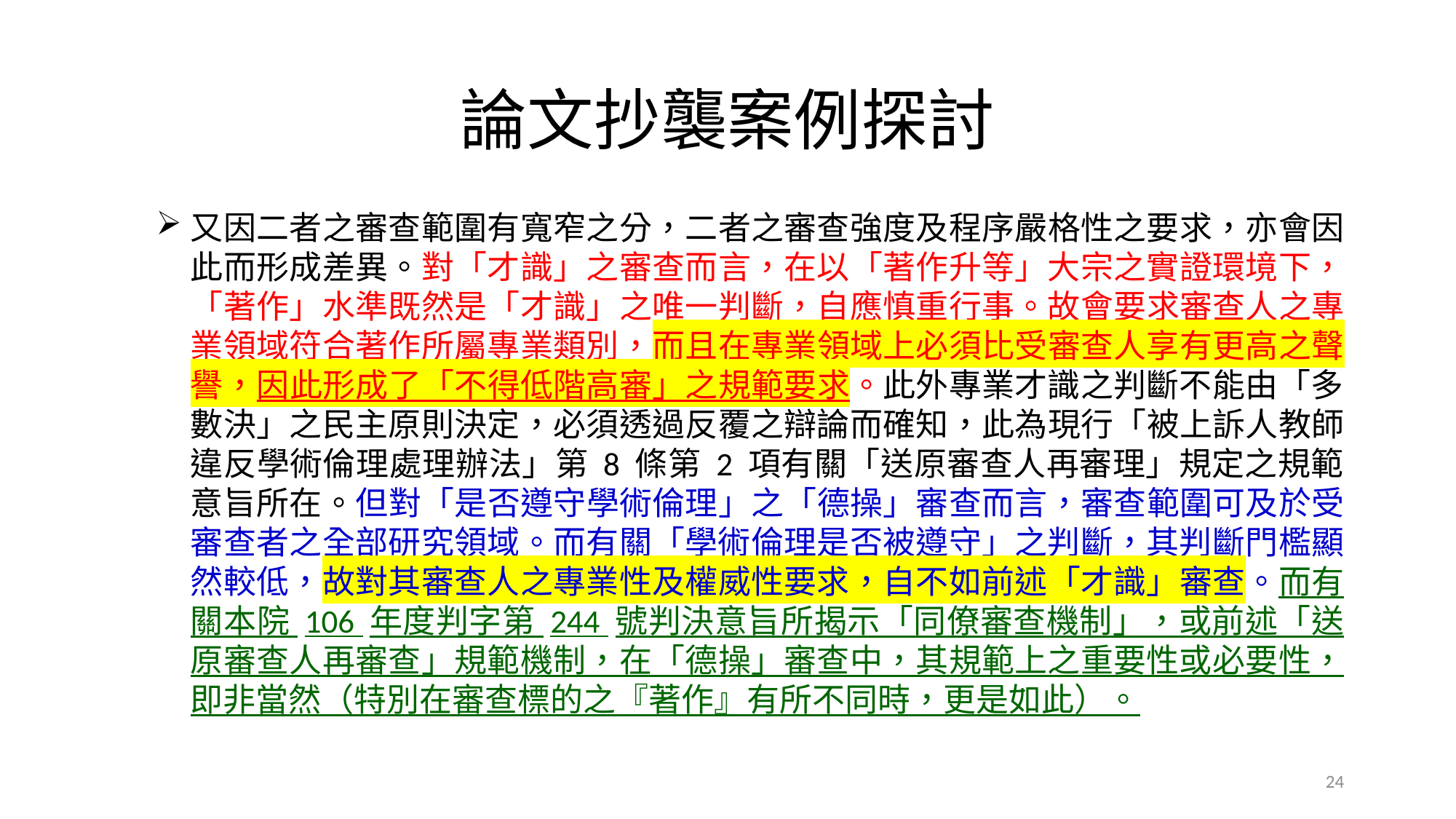

# 論文抄襲案例探討
又因二者之審查範圍有寬窄之分，二者之審查強度及程序嚴格性之要求，亦會因此而形成差異。對「才識」之審查而言，在以「著作升等」大宗之實證環境下，「著作」水準既然是「才識」之唯一判斷，自應慎重行事。故會要求審查人之專業領域符合著作所屬專業類別，而且在專業領域上必須比受審查人享有更高之聲譽，因此形成了「不得低階高審」之規範要求。此外專業才識之判斷不能由「多數決」之民主原則決定，必須透過反覆之辯論而確知，此為現行「被上訴人教師違反學術倫理處理辦法」第 8 條第 2 項有關「送原審查人再審理」規定之規範意旨所在。但對「是否遵守學術倫理」之「德操」審查而言，審查範圍可及於受審查者之全部研究領域。而有關「學術倫理是否被遵守」之判斷，其判斷門檻顯然較低，故對其審查人之專業性及權威性要求，自不如前述「才識」審查。而有關本院 106 年度判字第 244 號判決意旨所揭示「同僚審查機制」，或前述「送原審查人再審查」規範機制，在「德操」審查中，其規範上之重要性或必要性，即非當然（特別在審查標的之『著作』有所不同時，更是如此）。

24